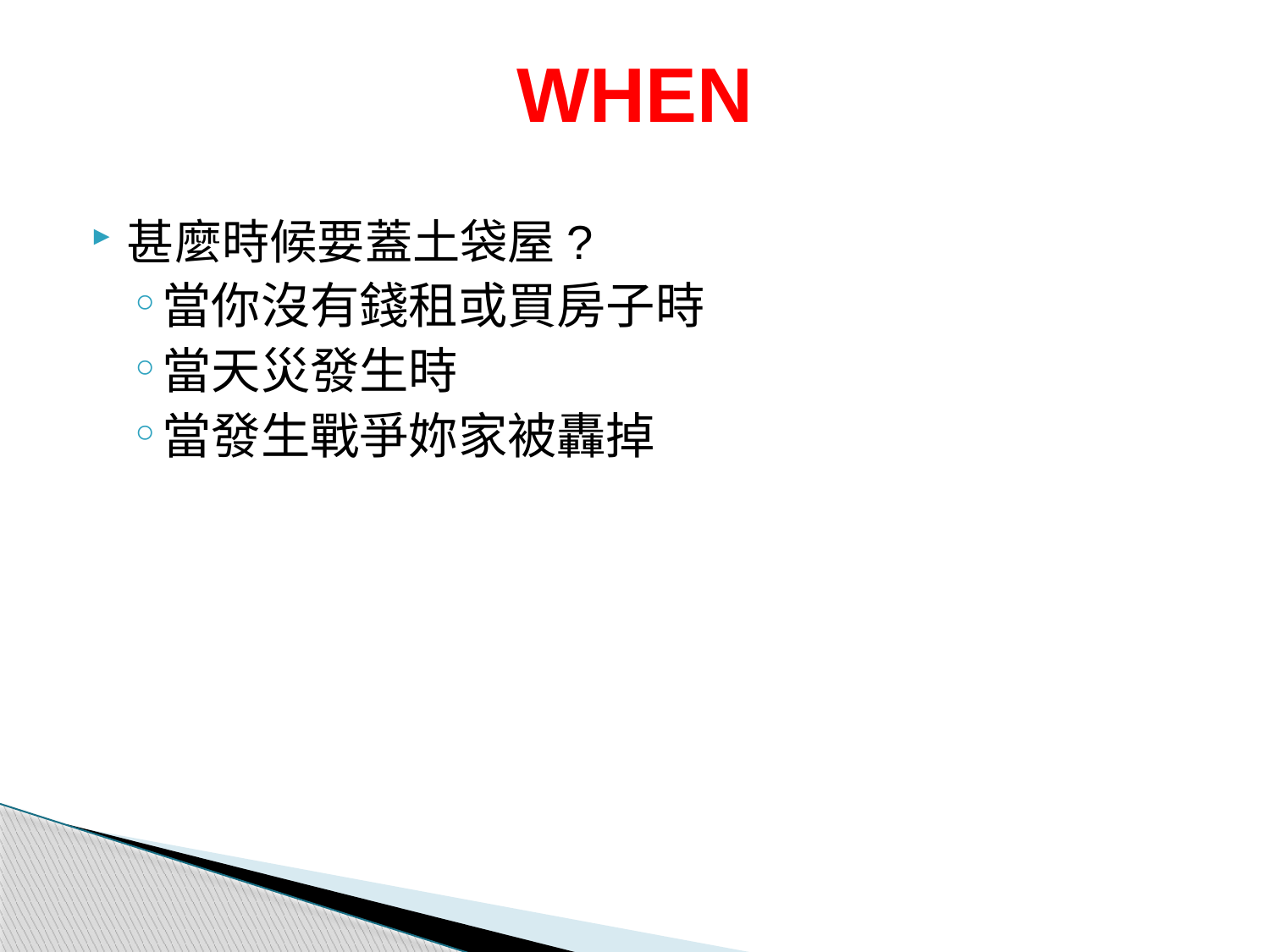

# WHEN
甚麼時候要蓋土袋屋?
當你沒有錢租或買房子時
當天災發生時
當發生戰爭妳家被轟掉